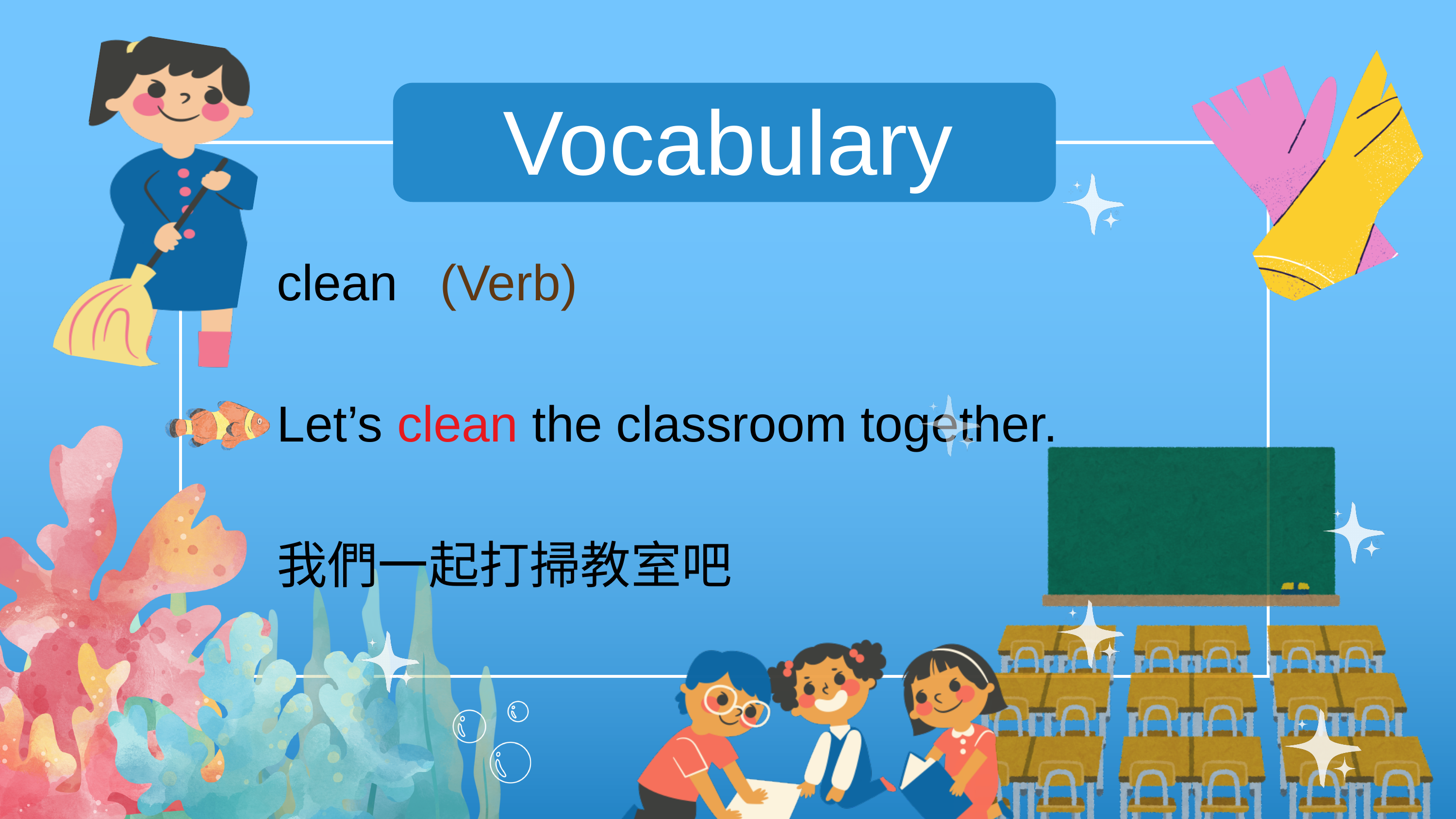

Vocabulary

clean   (Verb)

Let’s clean the classroom together.

我們一起打掃教室吧